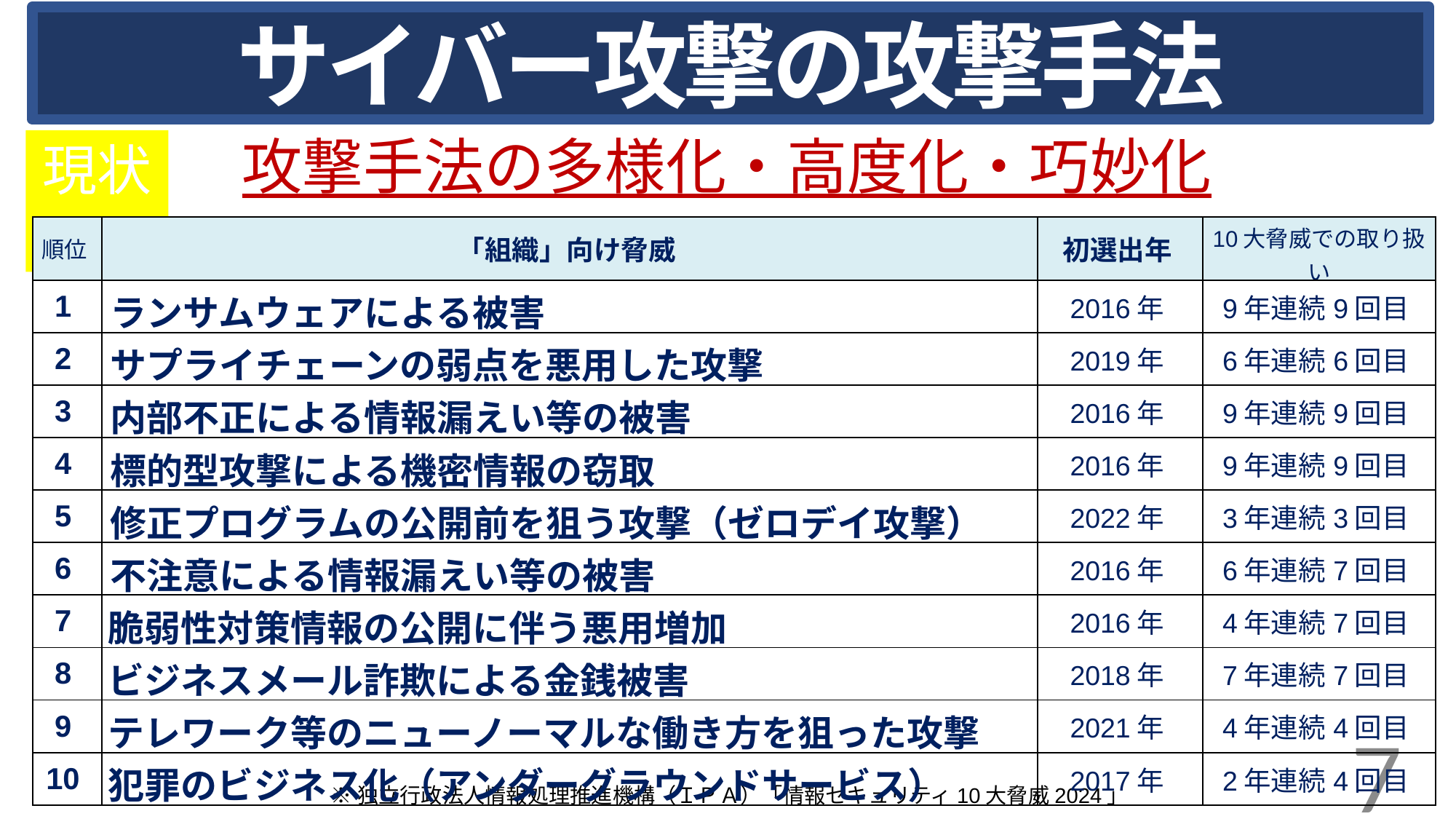

サイバー攻撃の攻撃手法
攻撃手法の多様化・高度化・巧妙化
現状
| 順位 | 「組織」向け脅威 | 初選出年 | 10大脅威での取り扱い |
| --- | --- | --- | --- |
| 1 | ランサムウェアによる被害 | 2016年 | 9年連続9回目 |
| 2 | サプライチェーンの弱点を悪用した攻撃 | 2019年 | 6年連続6回目 |
| 3 | 内部不正による情報漏えい等の被害 | 2016年 | 9年連続9回目 |
| 4 | 標的型攻撃による機密情報の窃取 | 2016年 | 9年連続9回目 |
| 5 | 修正プログラムの公開前を狙う攻撃（ゼロデイ攻撃） | 2022年 | 3年連続3回目 |
| 6 | 不注意による情報漏えい等の被害 | 2016年 | 6年連続7回目 |
| 7 | 脆弱性対策情報の公開に伴う悪用増加 | 2016年 | 4年連続7回目 |
| 8 | ビジネスメール詐欺による金銭被害 | 2018年 | 7年連続7回目 |
| 9 | テレワーク等のニューノーマルな働き方を狙った攻撃 | 2021年 | 4年連続4回目 |
| 10 | 犯罪のビジネス化（アンダーグラウンドサービス） | 2017年 | 2年連続4回目 |
7
※独立行政法人情報処理推進機構（ＩＰＡ）「情報セキュリティ10大脅威2024」